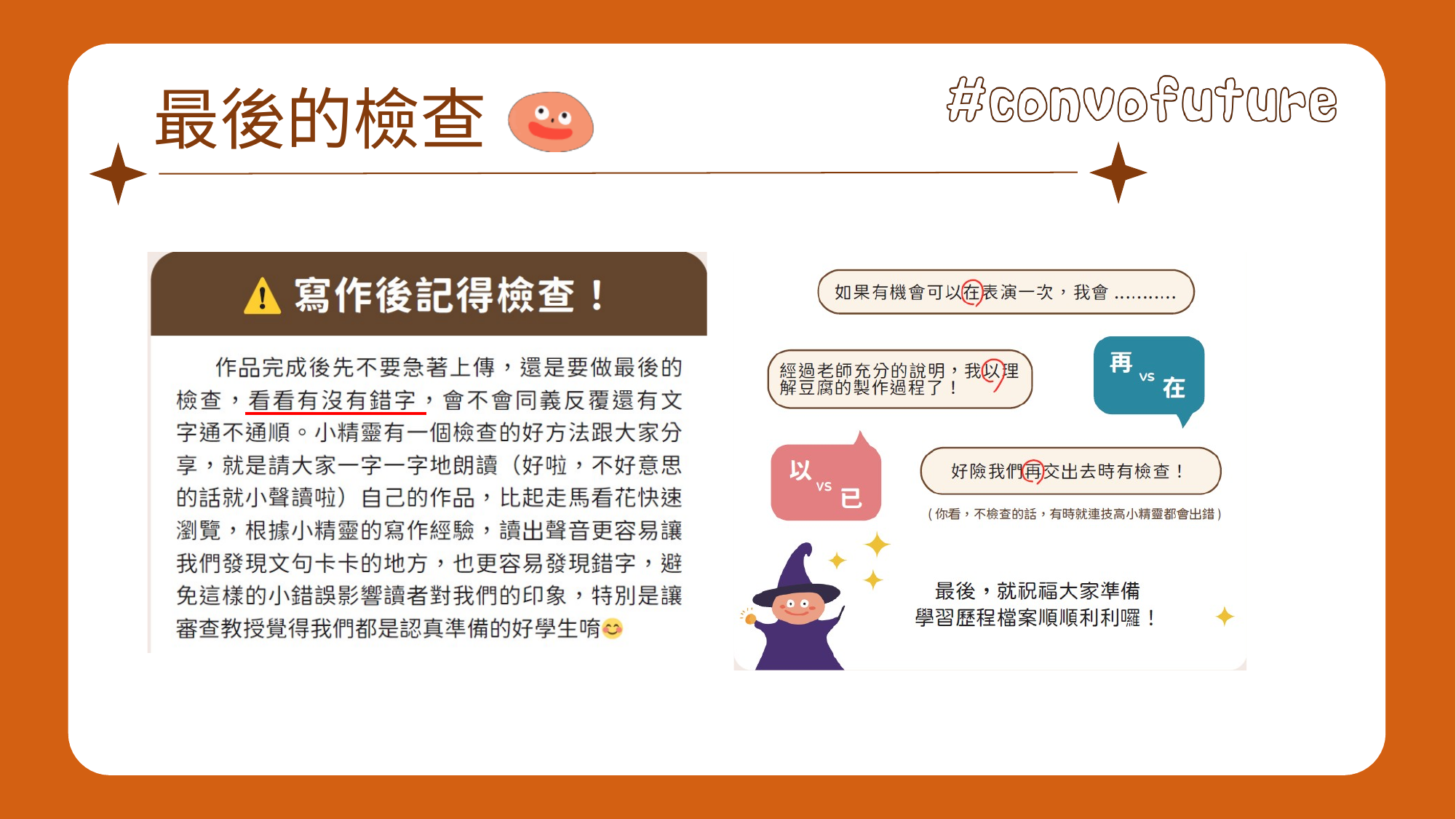

最後的檢查

• 按一下以編輯母片文字樣式

• 第二層

•	第三層

•	第四層

•	第五層